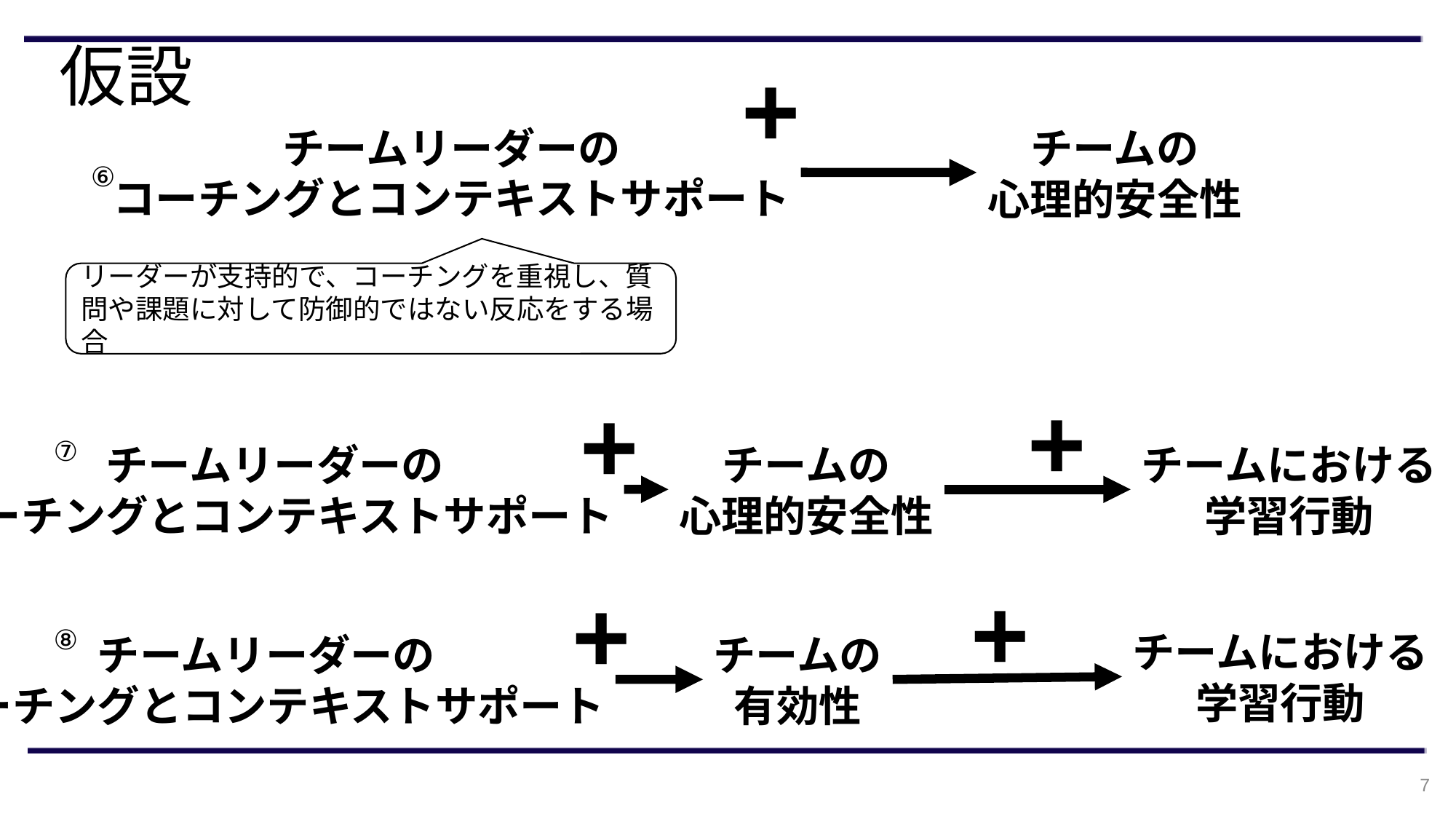

# 仮設
+
チームリーダーの
コーチングとコンテキストサポート
チームの
心理的安全性
⑥
リーダーが支持的で、コーチングを重視し、質問や課題に対して防御的ではない反応をする場合
+
+
⑦
チームリーダーの
コーチングとコンテキストサポート
チームの
心理的安全性
チームにおける
学習行動
+
+
⑧
チームにおける
学習行動
チームリーダーの
コーチングとコンテキストサポート
チームの
有効性
7